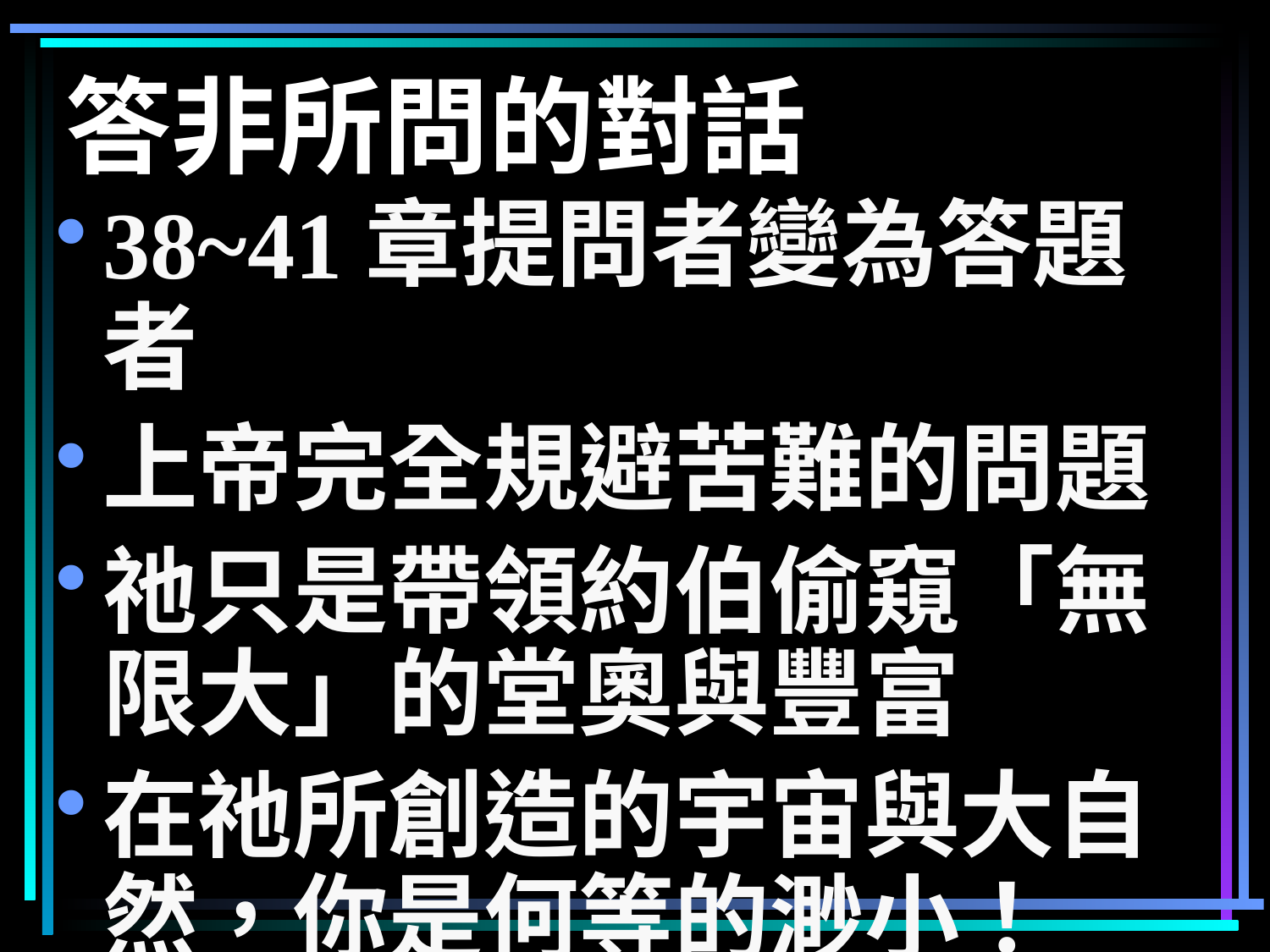

# 答非所問的對話
38~41章提問者變為答題者
上帝完全規避苦難的問題
祂只是帶領約伯偷窺「無限大」的堂奧與豐富
在祂所創造的宇宙與大自然，你是何等的渺小！